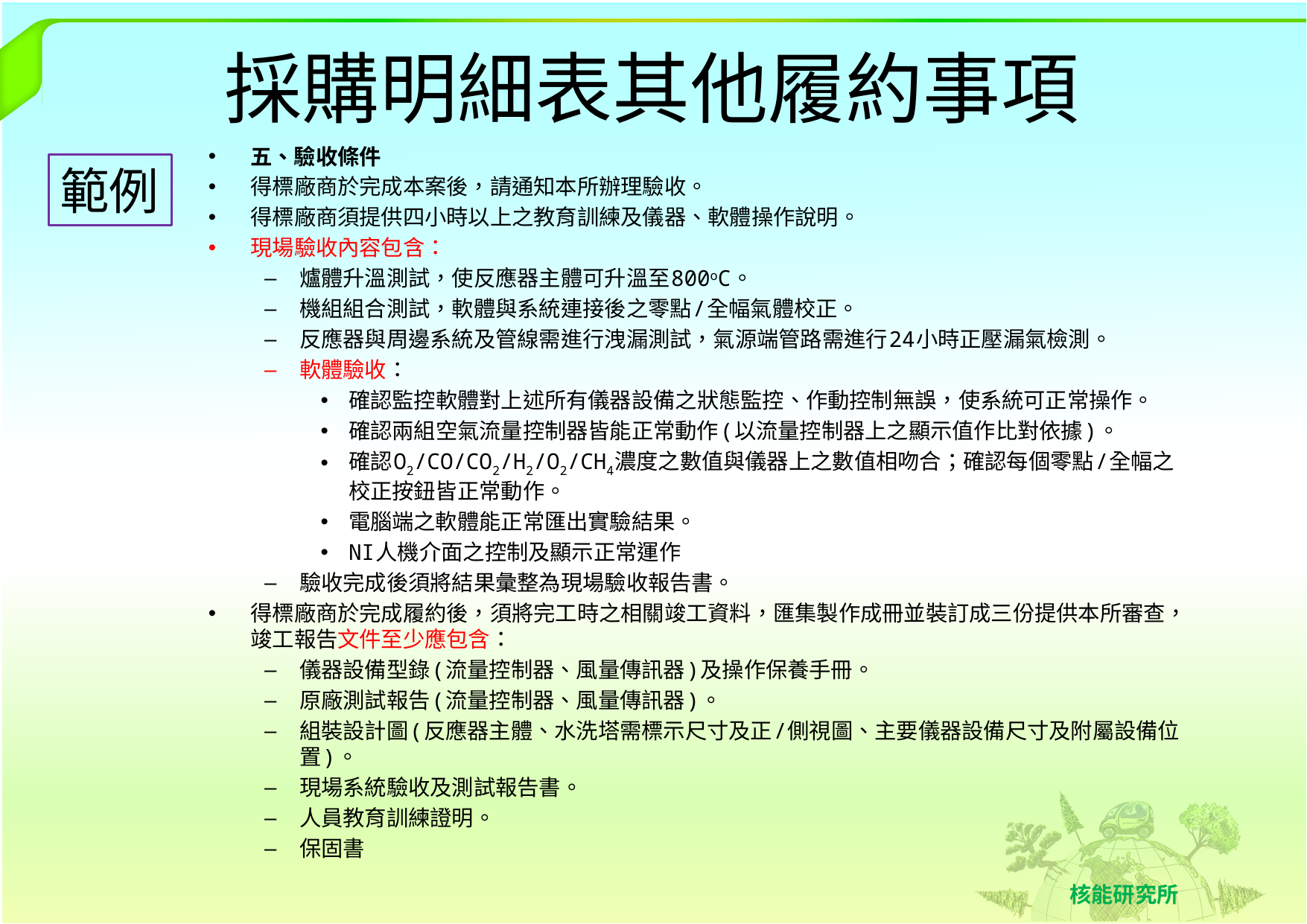

# 採購明細表其他履約事項
五、驗收條件
得標廠商於完成本案後，請通知本所辦理驗收。
得標廠商須提供四小時以上之教育訓練及儀器、軟體操作說明。
現場驗收內容包含：
爐體升溫測試，使反應器主體可升溫至800oC。
機組組合測試，軟體與系統連接後之零點/全幅氣體校正。
反應器與周邊系統及管線需進行洩漏測試，氣源端管路需進行24小時正壓漏氣檢測。
軟體驗收：
確認監控軟體對上述所有儀器設備之狀態監控、作動控制無誤，使系統可正常操作。
確認兩組空氣流量控制器皆能正常動作(以流量控制器上之顯示值作比對依據)。
確認O2/CO/CO2/H2/O2/CH4濃度之數值與儀器上之數值相吻合；確認每個零點/全幅之校正按鈕皆正常動作。
電腦端之軟體能正常匯出實驗結果。
NI人機介面之控制及顯示正常運作
驗收完成後須將結果彙整為現場驗收報告書。
得標廠商於完成履約後，須將完工時之相關竣工資料，匯集製作成冊並裝訂成三份提供本所審查，竣工報告文件至少應包含：
儀器設備型錄(流量控制器、風量傳訊器)及操作保養手冊。
原廠測試報告(流量控制器、風量傳訊器)。
組裝設計圖(反應器主體、水洗塔需標示尺寸及正/側視圖、主要儀器設備尺寸及附屬設備位置)。
現場系統驗收及測試報告書。
人員教育訓練證明。
保固書

範例